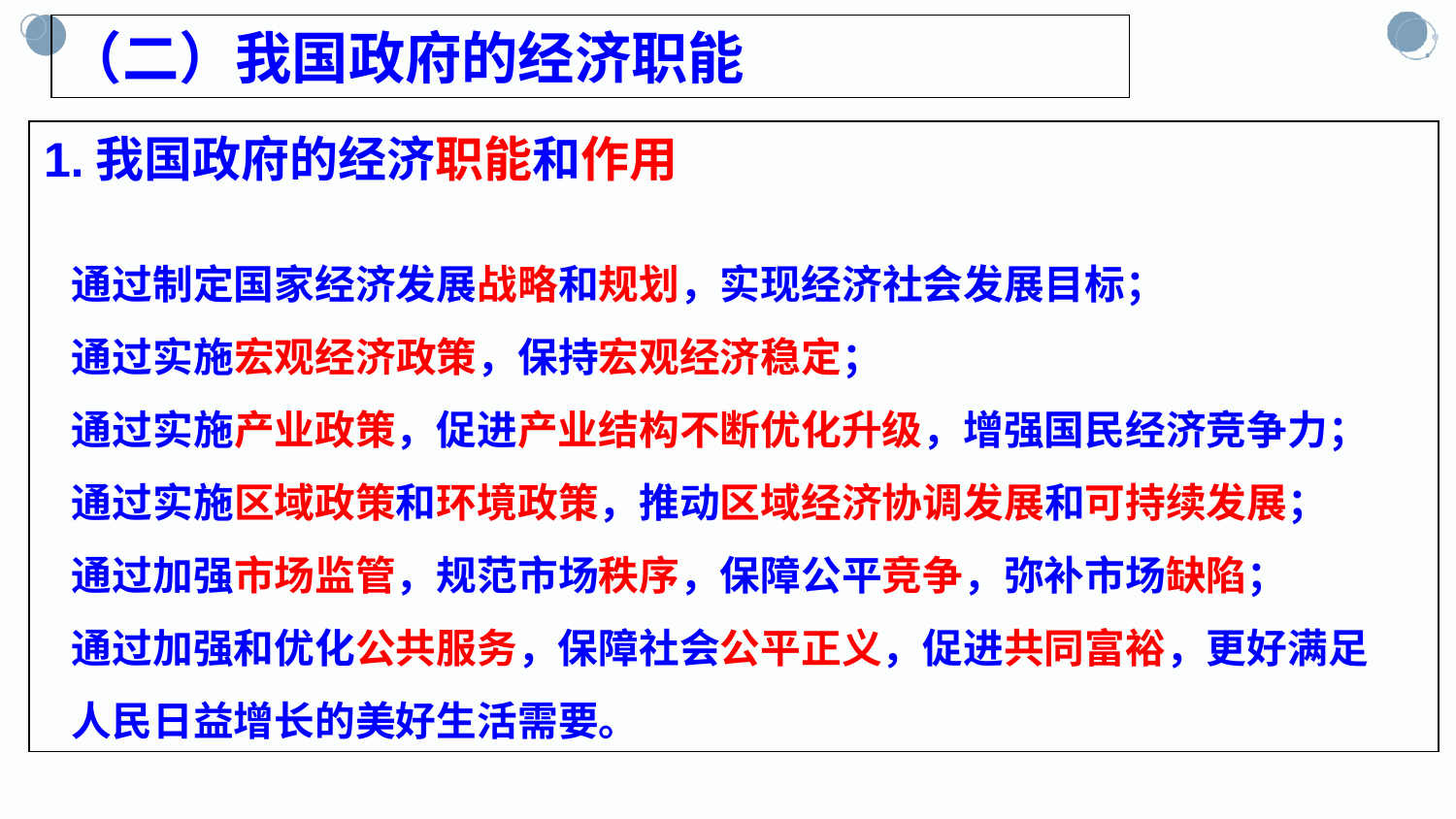

（二）我国政府的经济职能
1.我国政府的经济职能和作用

  通过制定国家经济发展战略和规划，实现经济社会发展目标；
  通过实施宏观经济政策，保持宏观经济稳定；
  通过实施产业政策，促进产业结构不断优化升级，增强国民经济竞争力；
  通过实施区域政策和环境政策，推动区域经济协调发展和可持续发展；
  通过加强市场监管，规范市场秩序，保障公平竞争，弥补市场缺陷；
  通过加强和优化公共服务，保障社会公平正义，促进共同富裕，更好满足
  人民日益增长的美好生活需要。